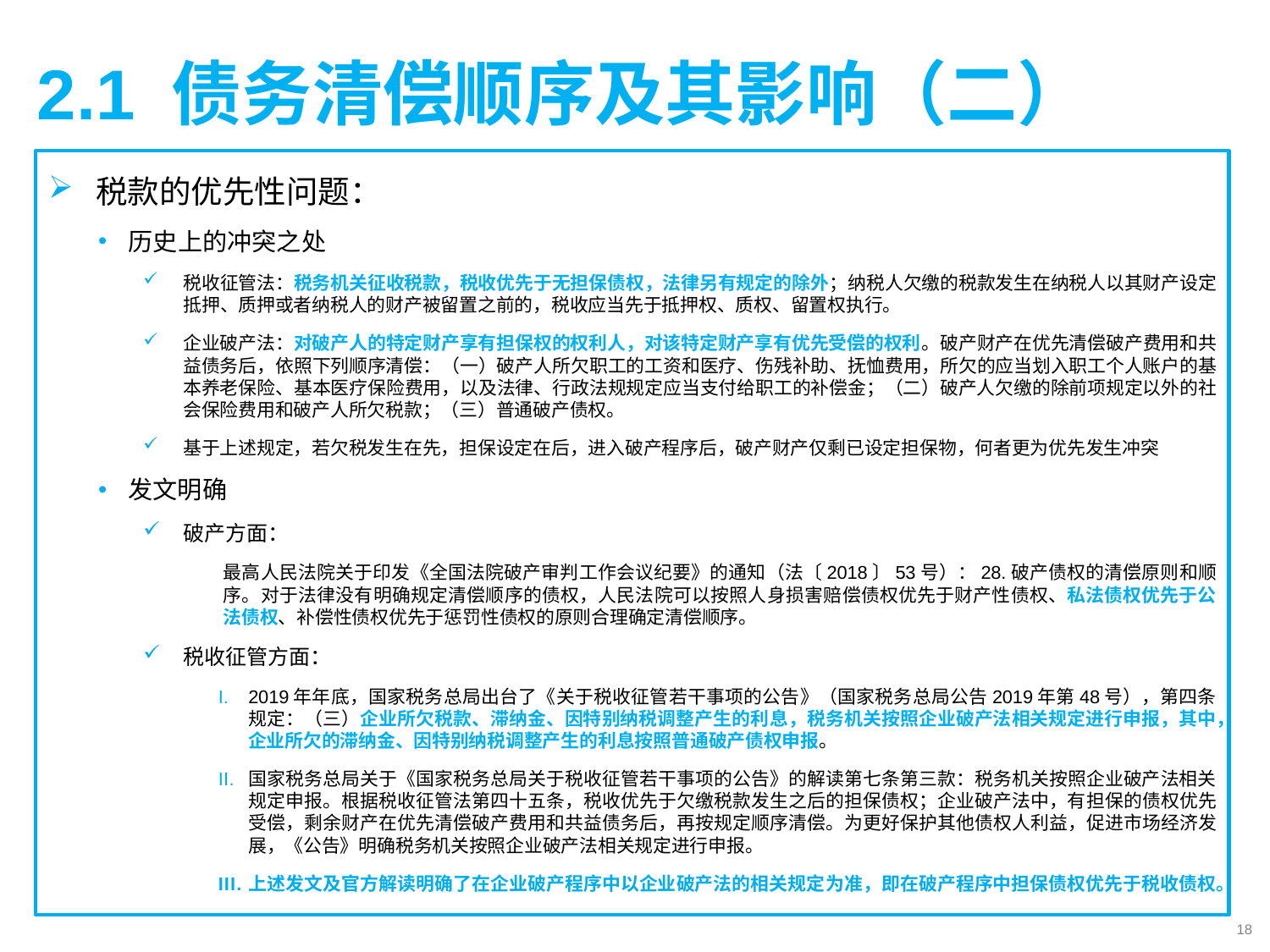

2.1 债务清偿顺序及其影响（二）
税款的优先性问题：
历史上的冲突之处
税收征管法：税务机关征收税款，税收优先于无担保债权，法律另有规定的除外；纳税人欠缴的税款发生在纳税人以其财产设定抵押、质押或者纳税人的财产被留置之前的，税收应当先于抵押权、质权、留置权执行。
企业破产法：对破产人的特定财产享有担保权的权利人，对该特定财产享有优先受偿的权利。破产财产在优先清偿破产费用和共益债务后，依照下列顺序清偿：（一）破产人所欠职工的工资和医疗、伤残补助、抚恤费用，所欠的应当划入职工个人账户的基本养老保险、基本医疗保险费用，以及法律、行政法规规定应当支付给职工的补偿金；（二）破产人欠缴的除前项规定以外的社会保险费用和破产人所欠税款；（三）普通破产债权。
基于上述规定，若欠税发生在先，担保设定在后，进入破产程序后，破产财产仅剩已设定担保物，何者更为优先发生冲突
发文明确
破产方面：
最高人民法院关于印发《全国法院破产审判工作会议纪要》的通知（法〔2018〕53号）：28.破产债权的清偿原则和顺序。对于法律没有明确规定清偿顺序的债权，人民法院可以按照人身损害赔偿债权优先于财产性债权、私法债权优先于公法债权、补偿性债权优先于惩罚性债权的原则合理确定清偿顺序。
税收征管方面：
2019年年底，国家税务总局出台了《关于税收征管若干事项的公告》（国家税务总局公告2019年第48号），第四条规定：（三）企业所欠税款、滞纳金、因特别纳税调整产生的利息，税务机关按照企业破产法相关规定进行申报，其中，企业所欠的滞纳金、因特别纳税调整产生的利息按照普通破产债权申报。
国家税务总局关于《国家税务总局关于税收征管若干事项的公告》的解读第七条第三款：税务机关按照企业破产法相关规定申报。根据税收征管法第四十五条，税收优先于欠缴税款发生之后的担保债权；企业破产法中，有担保的债权优先受偿，剩余财产在优先清偿破产费用和共益债务后，再按规定顺序清偿。为更好保护其他债权人利益，促进市场经济发展，《公告》明确税务机关按照企业破产法相关规定进行申报。
上述发文及官方解读明确了在企业破产程序中以企业破产法的相关规定为准，即在破产程序中担保债权优先于税收债权。

18